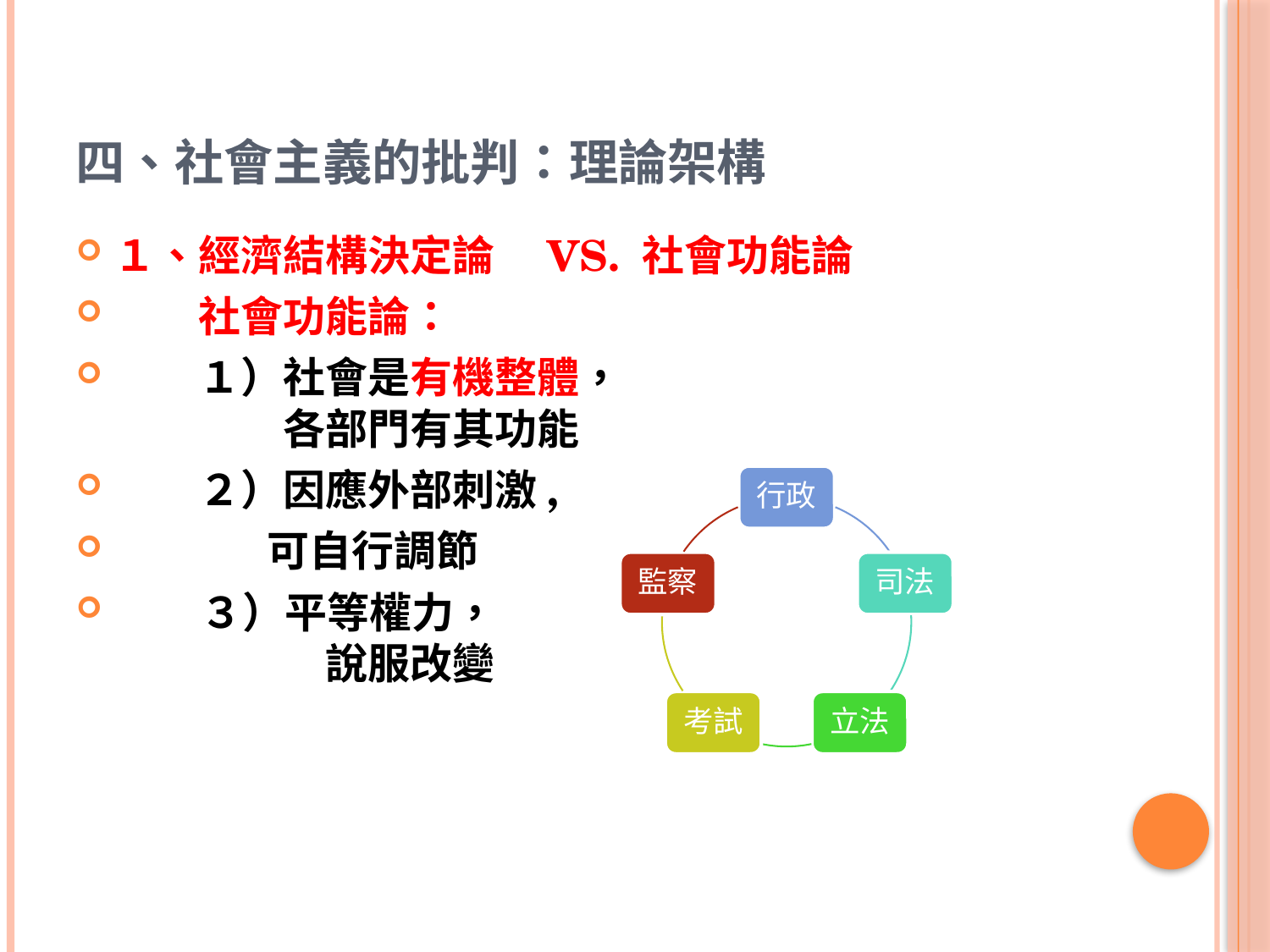

# 四、社會主義的批判：理論架構
１、經濟結構決定論　VS. 社會功能論
　　社會功能論：
　　１）社會是有機整體，
　　　　各部門有其功能
　　２）因應外部刺激,
               可自行調節
        ３）平等權力，
　　　　　說服改變

行政
司法
立法
考試
監察